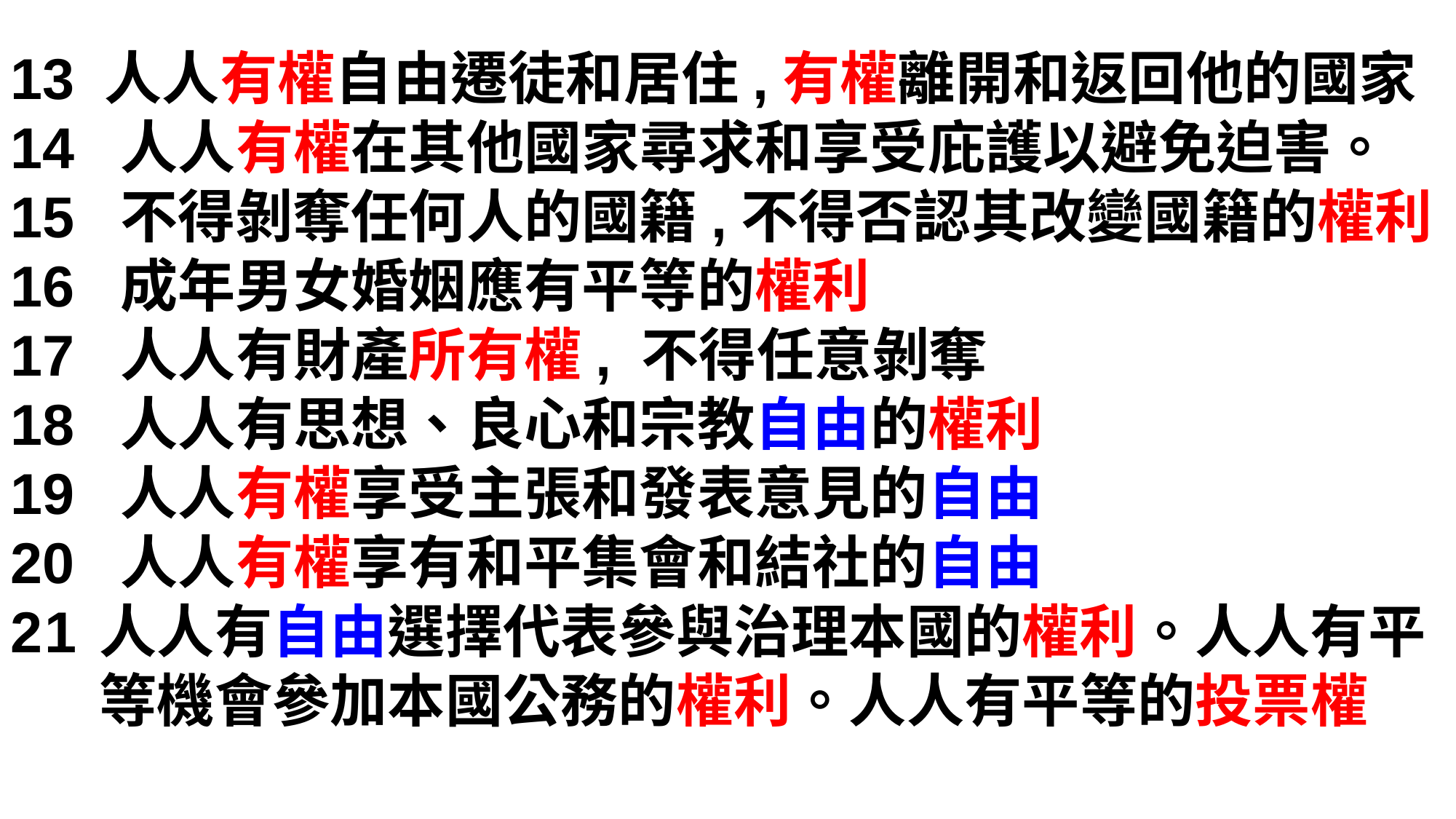

13 人人有權自由遷徒和居住,有權離開和返回他的國家
14  人人有權在其他國家尋求和享受庇護以避免迫害。
15  不得剝奪任何人的國籍,不得否認其改變國籍的權利
16  成年男女婚姻應有平等的權利
17  人人有財產所有權, 不得任意剝奪
18  人人有思想、良心和宗教自由的權利
19  人人有權享受主張和發表意見的自由
20  人人有權享有和平集會和結社的自由
人人有自由選擇代表參與治理本國的權利。人人有平等機會參加本國公務的權利。人人有平等的投票權